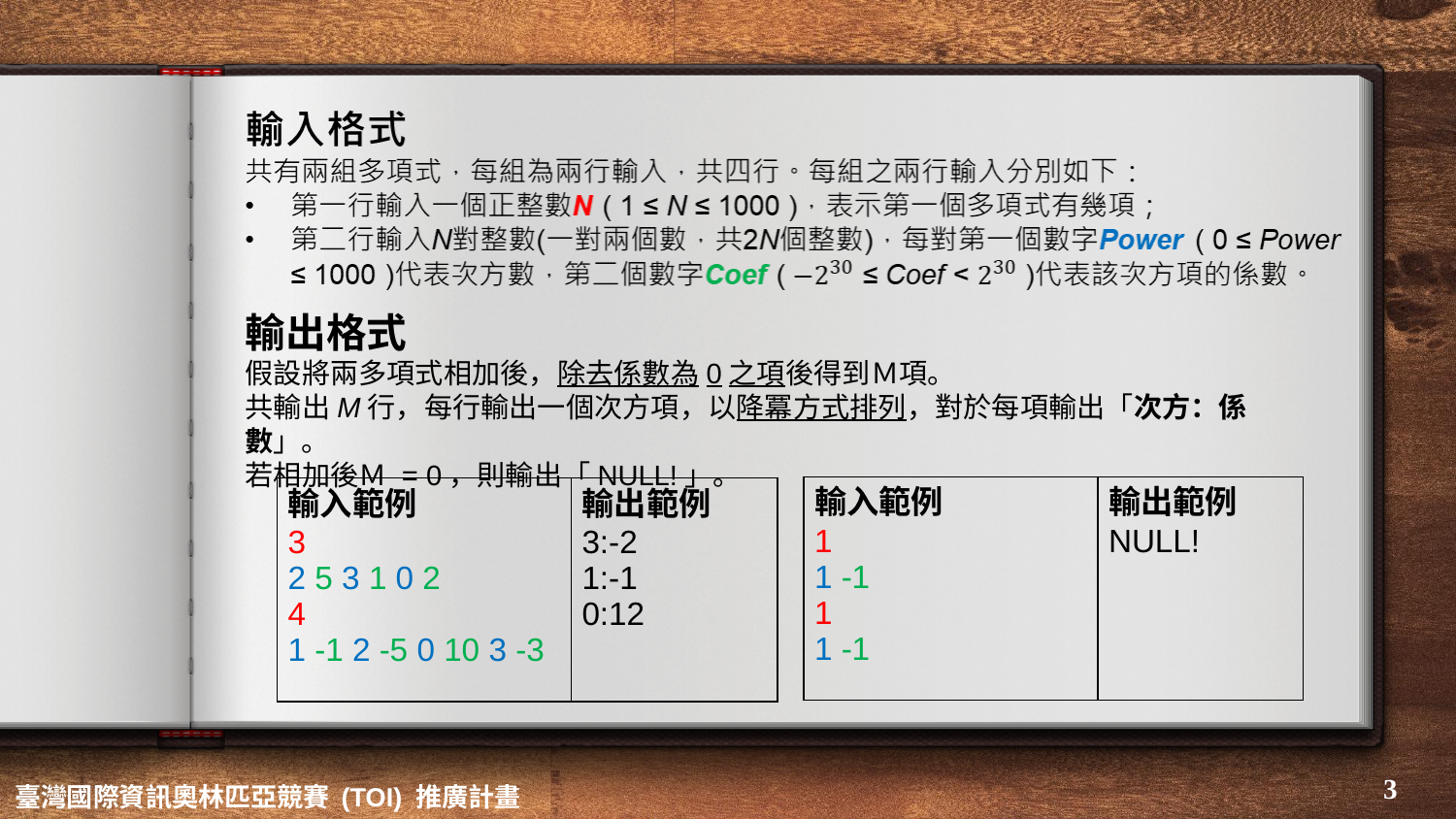

輸出格式
假設將兩多項式相加後，除去係數為0之項後得到Ｍ項。
共輸出M行，每行輸出一個次方項，以降冪方式排列，對於每項輸出「次方：係數」。
若相加後Ｍ = 0，則輸出「NULL!」。
| 輸入範例 1 1 -1 1 1 -1 | 輸出範例 NULL! |
| --- | --- |
| 輸入範例 3 2 5 3 1 0 2 4 1 -1 2 -5 0 10 3 -3 | 輸出範例 3:-2 1:-1 0:12 |
| --- | --- |
3